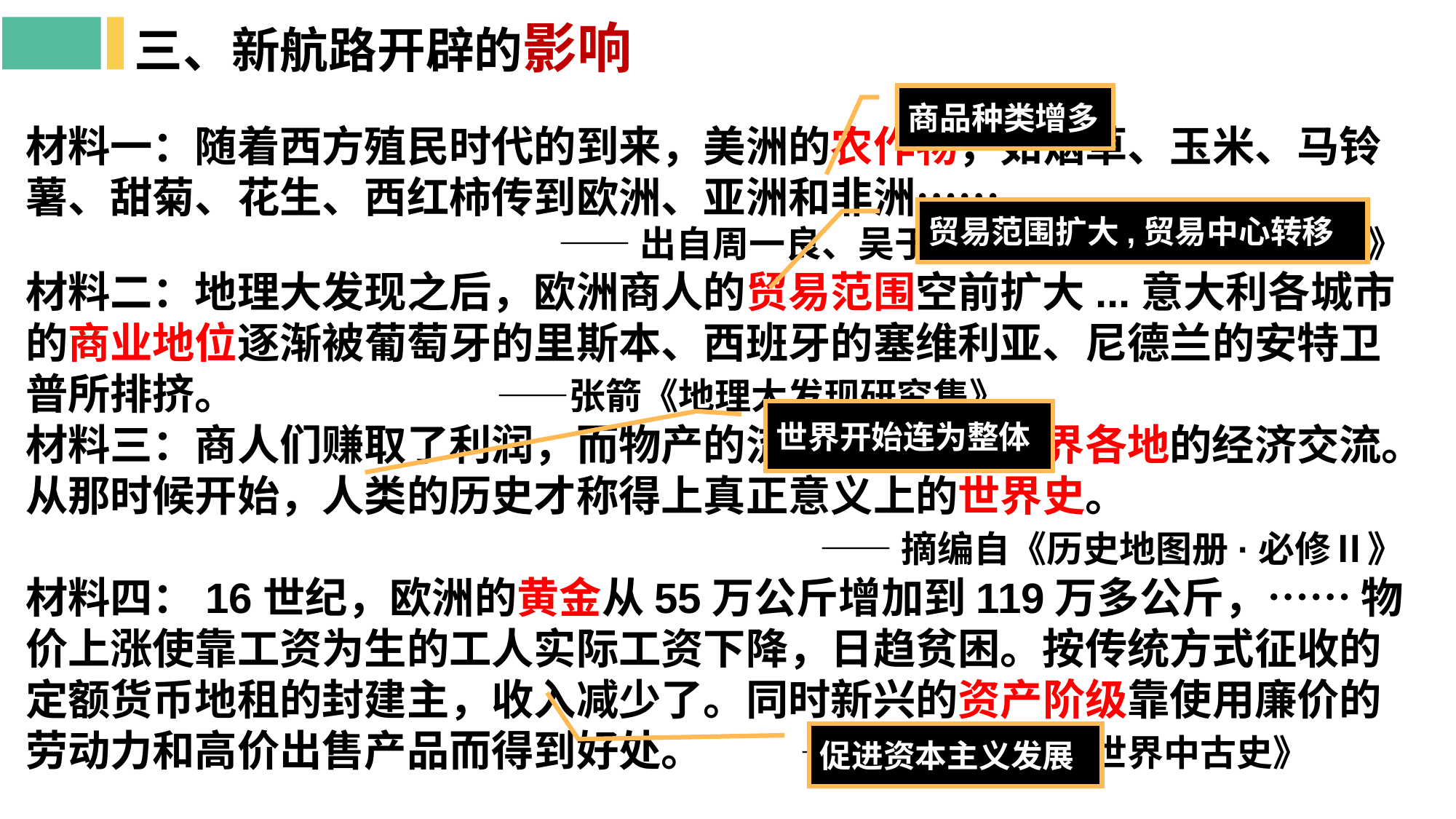

三、新航路开辟的影响

商品种类增多
材料一：随着西方殖民时代的到来，美洲的农作物，如烟草、玉米、马铃薯、甜菊、花生、西红柿传到欧洲、亚洲和非洲……
——出自周一良、吴于廑主编《世界通史资料选辑》
材料二：地理大发现之后，欧洲商人的贸易范围空前扩大...意大利各城市的商业地位逐渐被葡萄牙的里斯本、西班牙的塞维利亚、尼德兰的安特卫普所排挤。                           ——张箭《地理大发现研究集》
材料三：商人们赚取了利润，而物产的流通则促进了世界各地的经济交流。从那时候开始，人类的历史才称得上真正意义上的世界史。
                          ——摘编自《历史地图册·必修Ⅱ》
材料四：16世纪，欧洲的黄金从55万公斤增加到119万多公斤，…… 物价上涨使靠工资为生的工人实际工资下降，日趋贫困。按传统方式征收的定额货币地租的封建主，收入减少了。同时新兴的资产阶级靠使用廉价的劳动力和高价出售产品而得到好处。          ——孔祥民主编《世界中古史》
贸易范围扩大,贸易中心转移
世界开始连为整体
促进资本主义发展